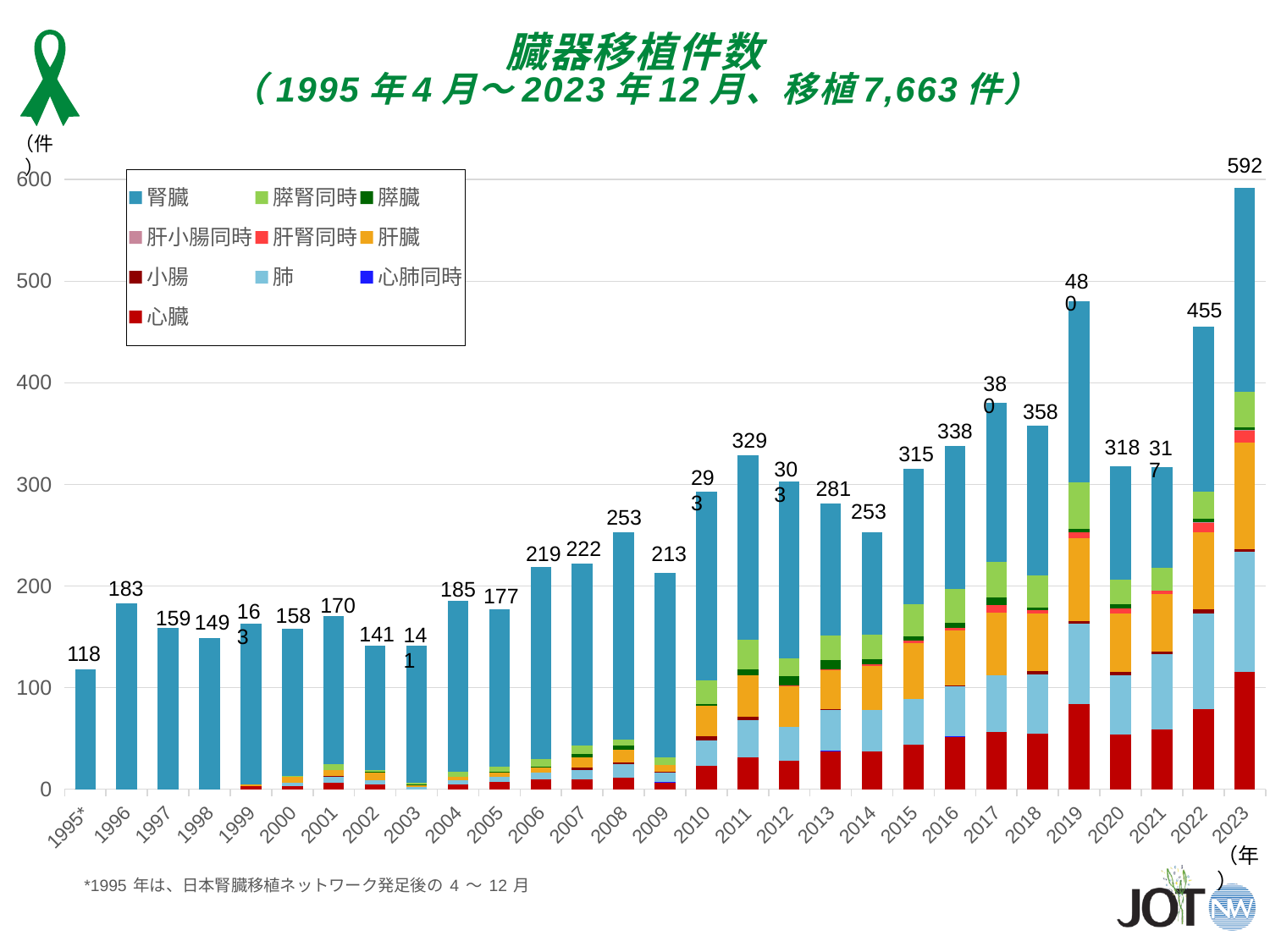

臓器移植件数
（1995年4月～2023年12月、移植7,663件）
（件）

[unsupported chart]

592
455
358
338
329
315
303
293
281
253
253
222
219
213
183
185
177
170
163
158
159
149
141
141
118
（年）
*1995年は、日本腎臓移植ネットワーク発足後の4～12月